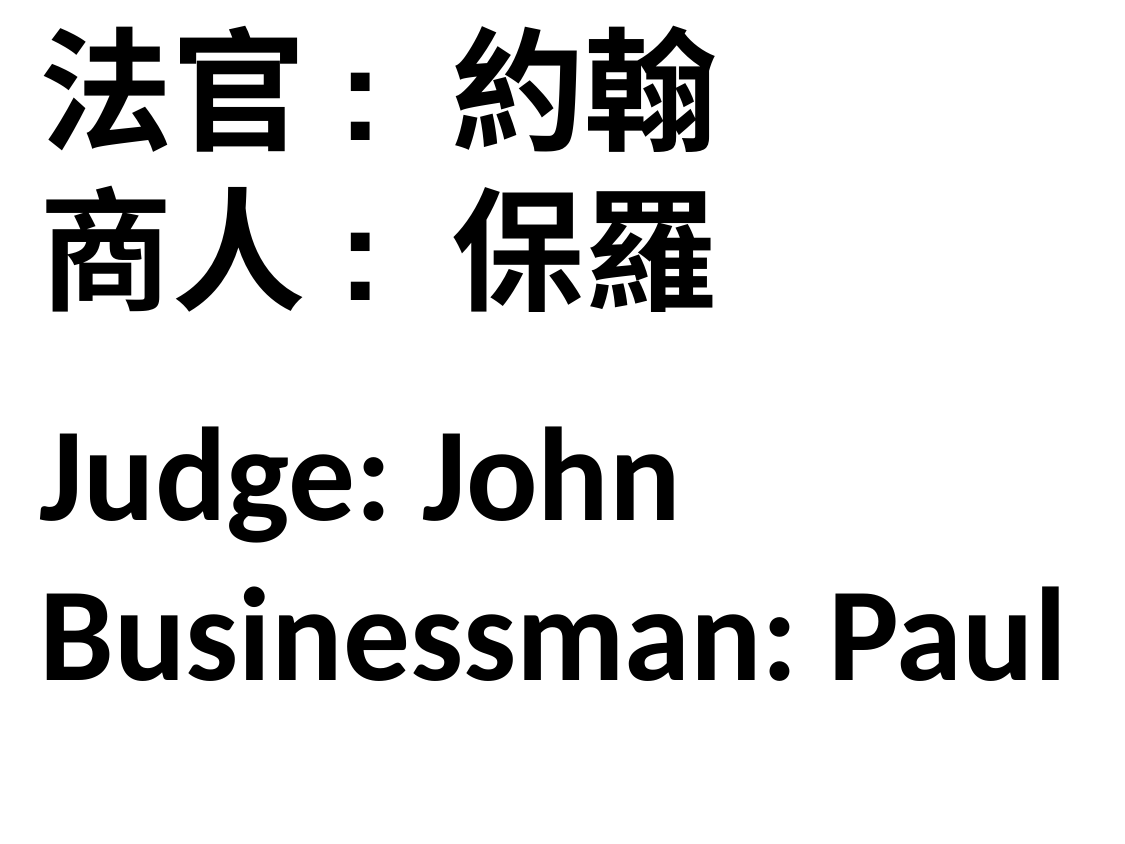

法官: 約翰
商人: 保羅

Judge: John
Businessman: Paul